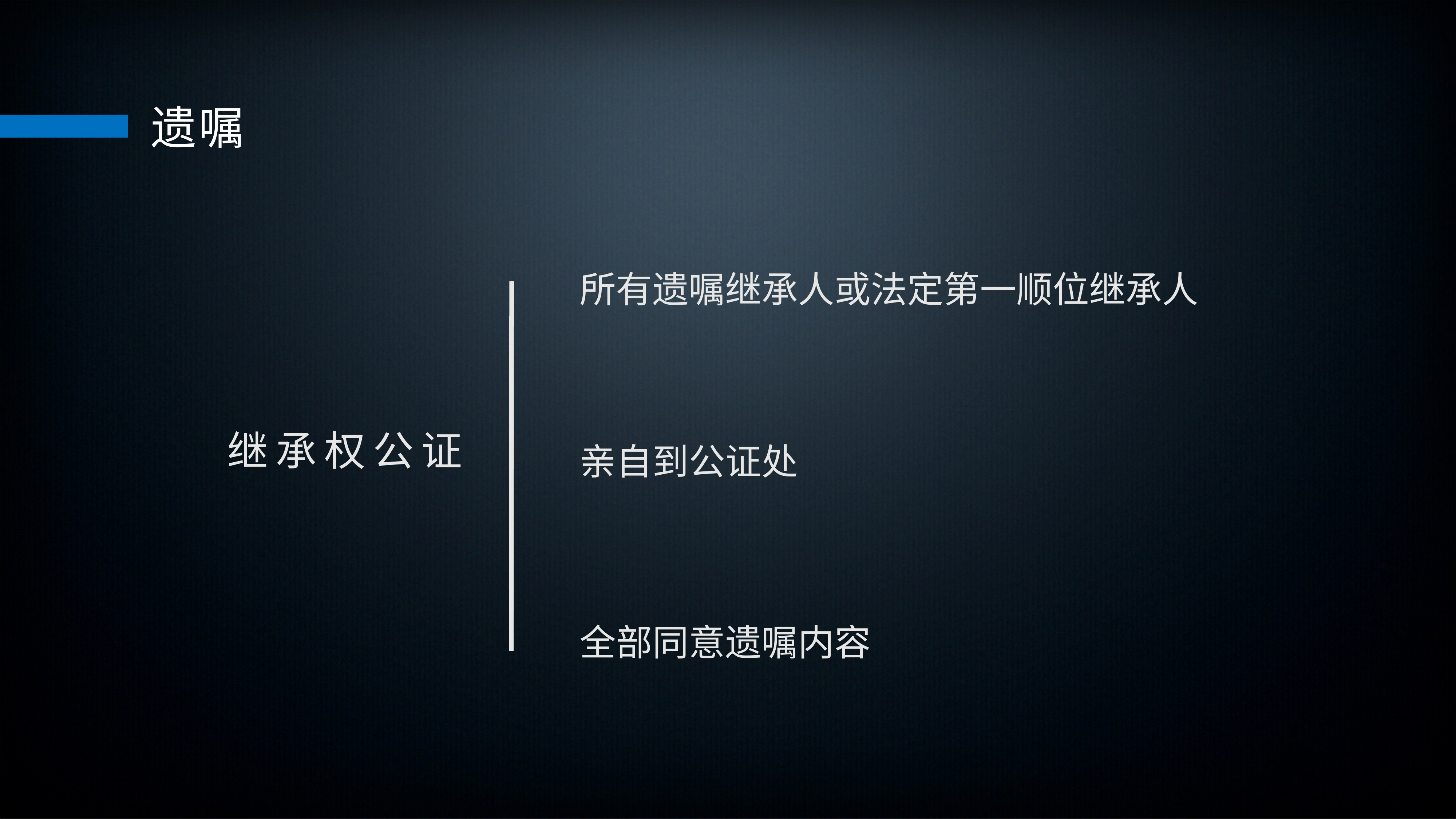

遗嘱

所有遗嘱继承人或法定第一顺位继承人

亲自到公证处
继承权公证
全部同意遗嘱内容